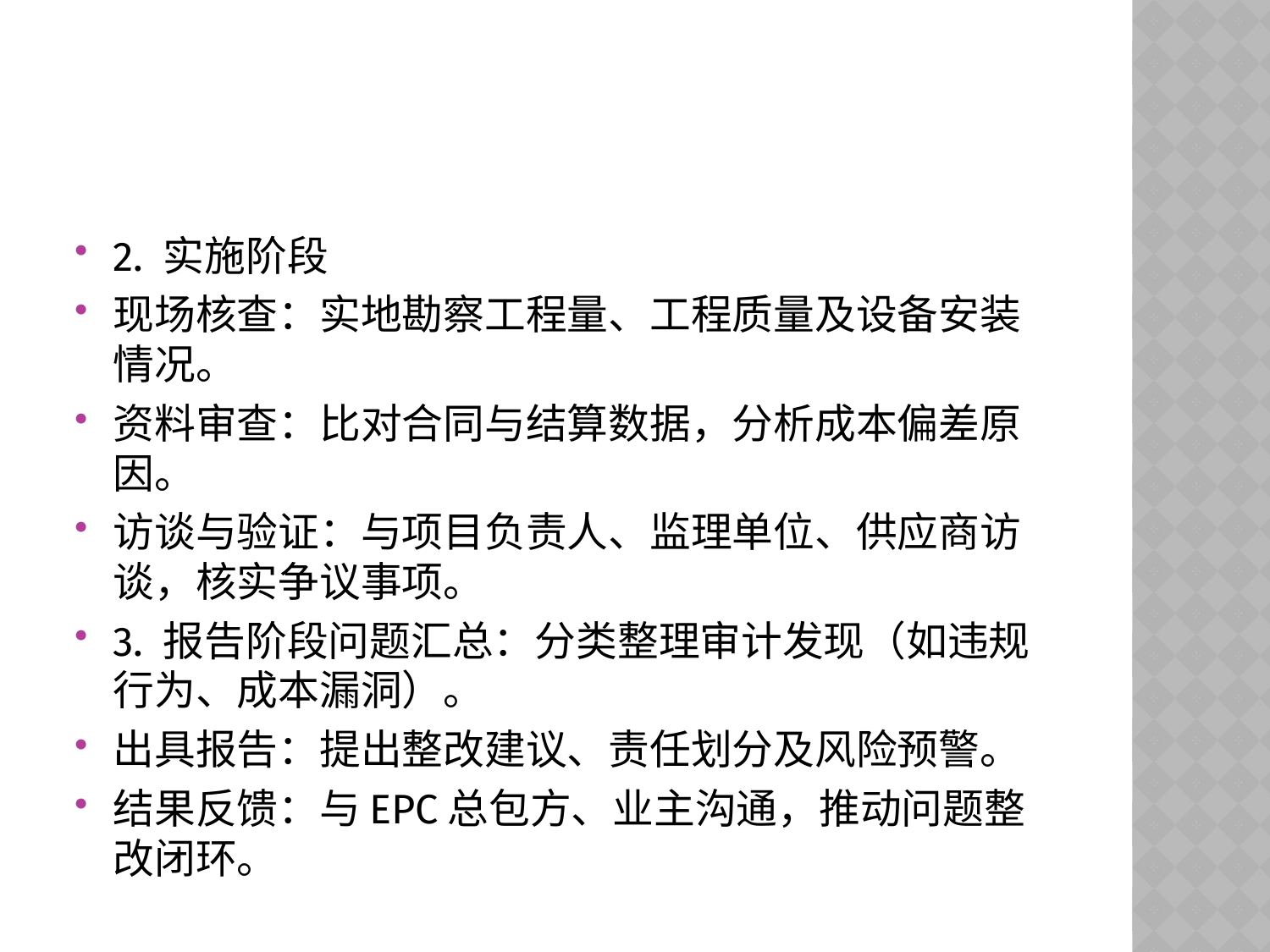

#
2. 实施阶段
现场核查：实地勘察工程量、工程质量及设备安装情况。
资料审查：比对合同与结算数据，分析成本偏差原因。
访谈与验证：与项目负责人、监理单位、供应商访谈，核实争议事项。
3. 报告阶段问题汇总：分类整理审计发现（如违规行为、成本漏洞）。
出具报告：提出整改建议、责任划分及风险预警。
结果反馈：与EPC总包方、业主沟通，推动问题整改闭环。